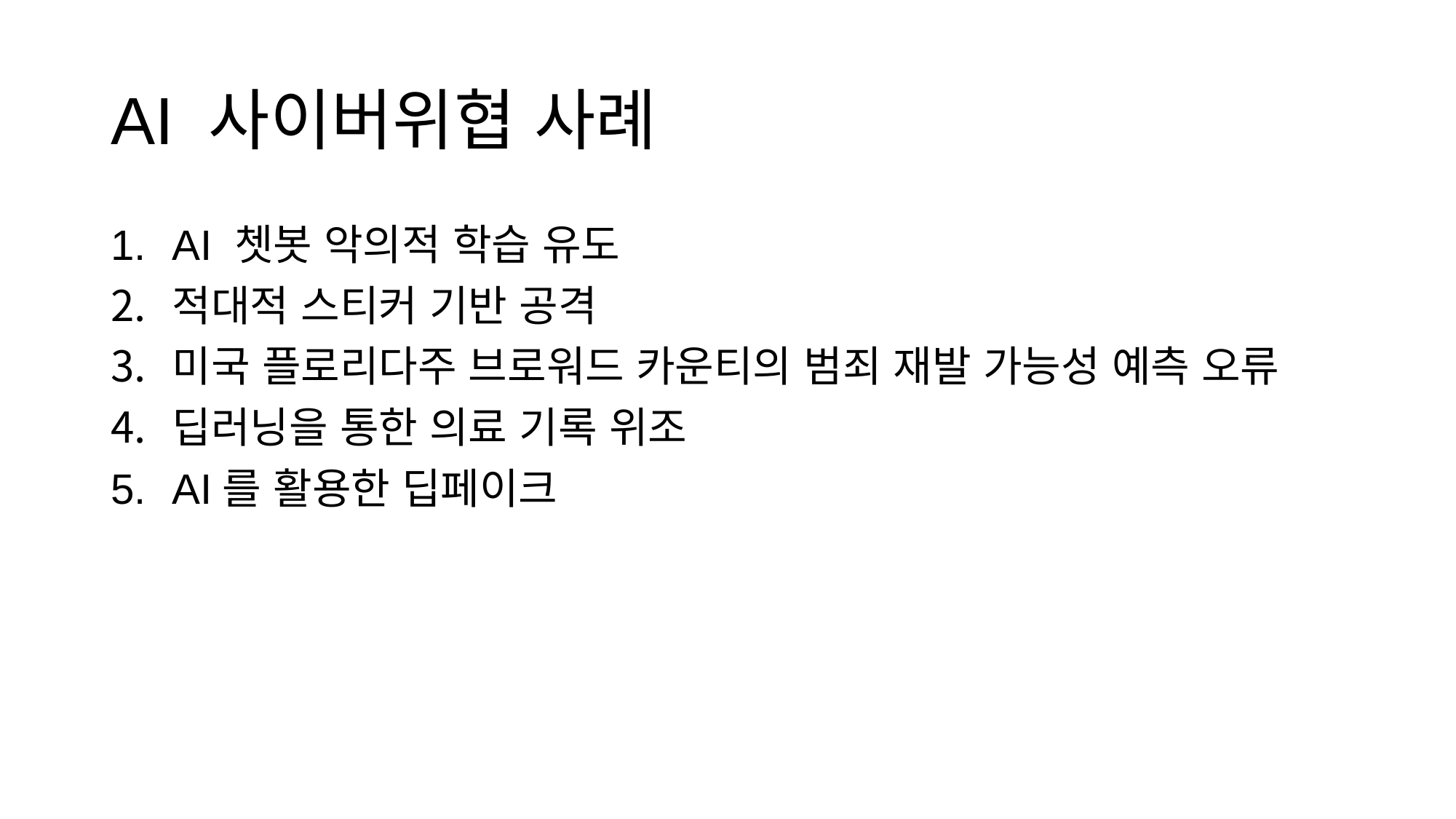

# AI 사이버위협 사례
AI 쳇봇 악의적 학습 유도
적대적 스티커 기반 공격
미국 플로리다주 브로워드 카운티의 범죄 재발 가능성 예측 오류
딥러닝을 통한 의료 기록 위조
AI를 활용한 딥페이크